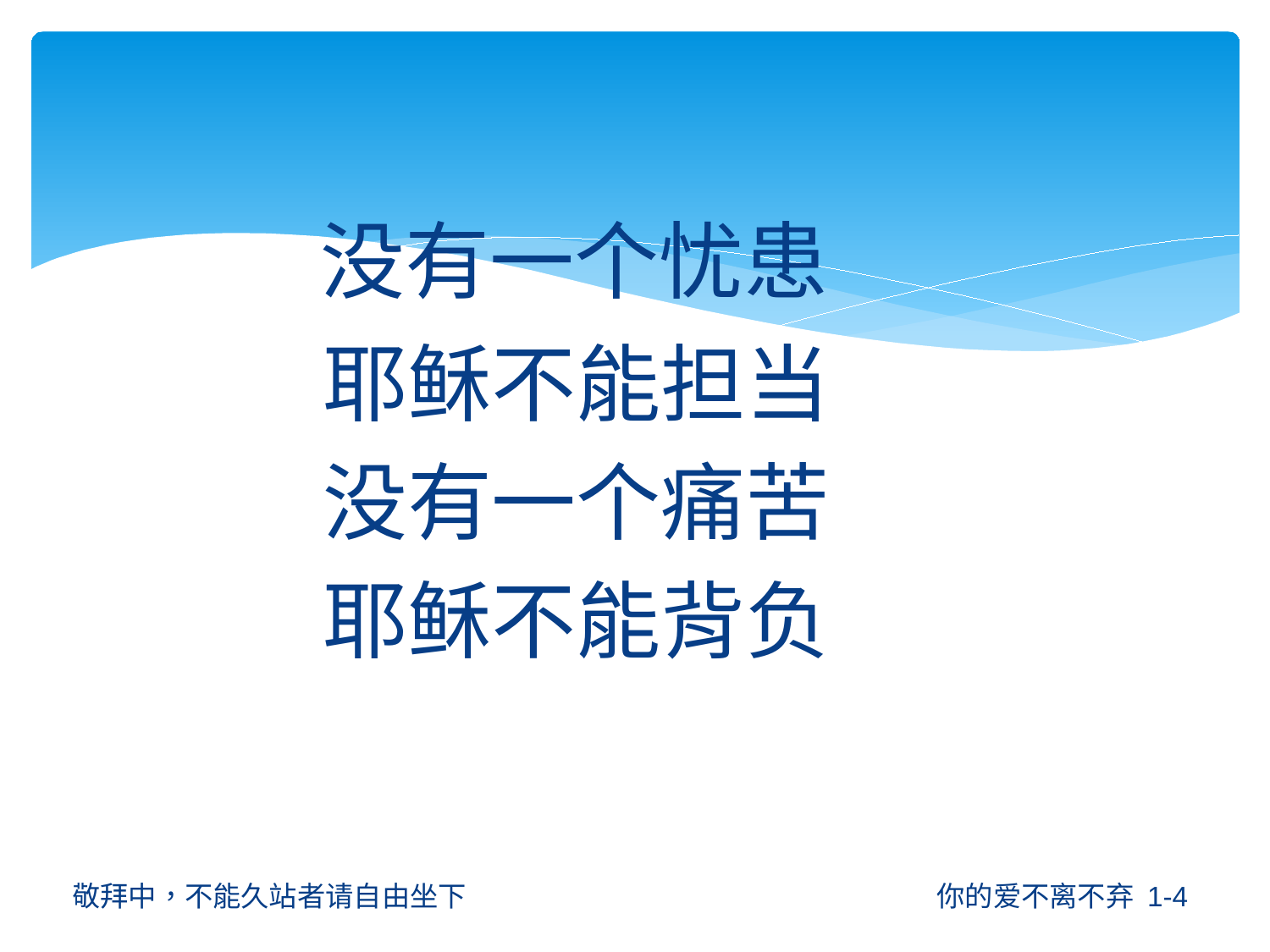

没有一个忧患
耶稣不能担当
没有一个痛苦
耶稣不能背负

敬拜中，不能久站者请自由坐下
你的爱不离不弃 1-4